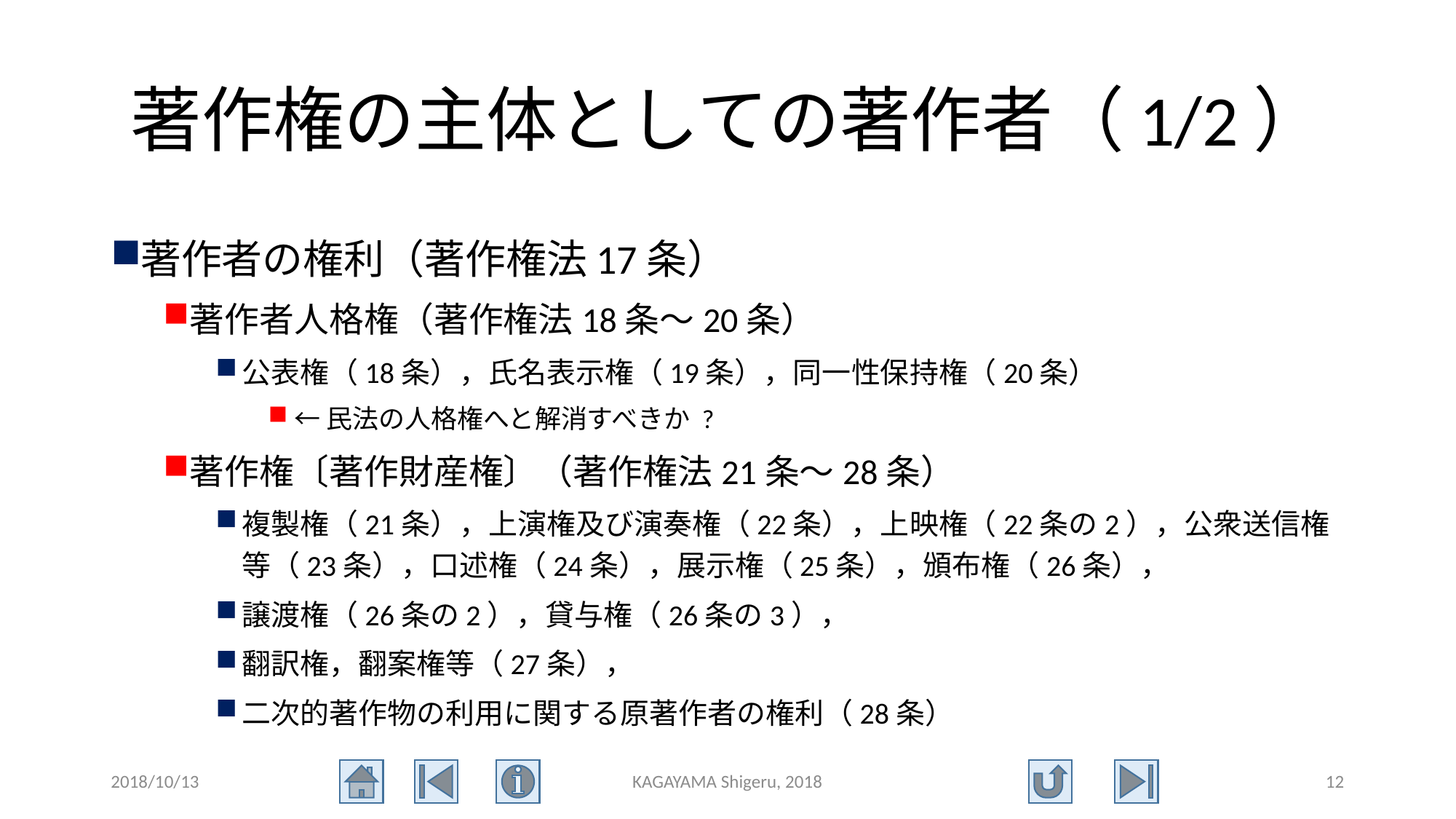

# 著作権の主体としての著作者（1/2）
著作者の権利（著作権法17条）
著作者人格権（著作権法18条～20条）
公表権（18条），氏名表示権（19条），同一性保持権（20条）
←民法の人格権へと解消すべきか ?
著作権〔著作財産権〕（著作権法21条～28条）
複製権（21条），上演権及び演奏権（22条），上映権（22条の2），公衆送信権等（23条），口述権（24条），展示権（25条），頒布権（26条），
譲渡権（26条の2），貸与権（26条の3），
翻訳権，翻案権等（27条），
二次的著作物の利用に関する原著作者の権利（28条）
2018/10/13
KAGAYAMA Shigeru, 2018
12